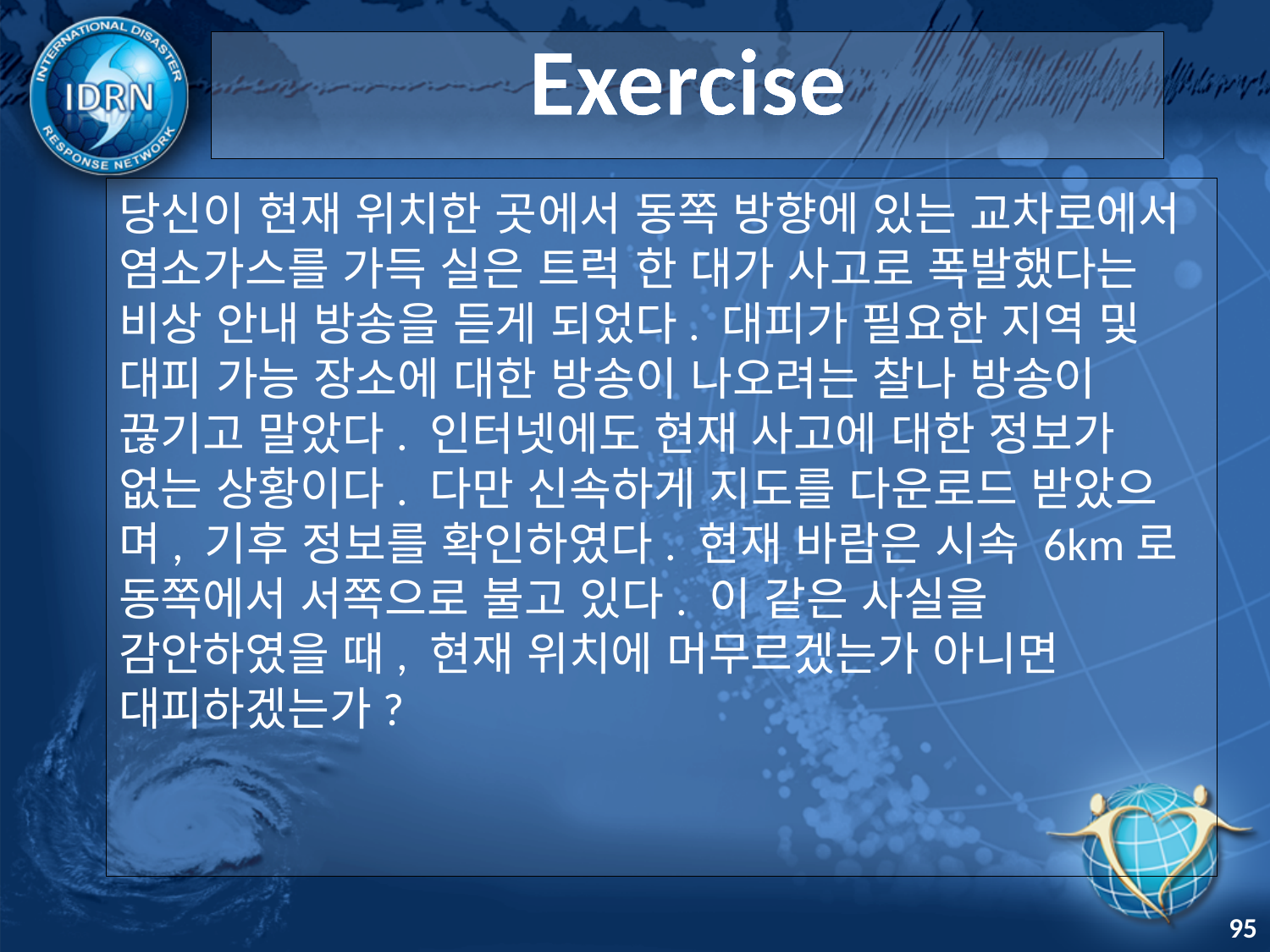

# Exercise
당신이 현재 위치한 곳에서 동쪽 방향에 있는 교차로에서 염소가스를 가득 실은 트럭 한 대가 사고로 폭발했다는 비상 안내 방송을 듣게 되었다. 대피가 필요한 지역 및 대피 가능 장소에 대한 방송이 나오려는 찰나 방송이 끊기고 말았다. 인터넷에도 현재 사고에 대한 정보가 없는 상황이다. 다만 신속하게 지도를 다운로드 받았으며, 기후 정보를 확인하였다. 현재 바람은 시속 6km로 동쪽에서 서쪽으로 불고 있다. 이 같은 사실을 감안하였을 때, 현재 위치에 머무르겠는가 아니면 대피하겠는가?
95